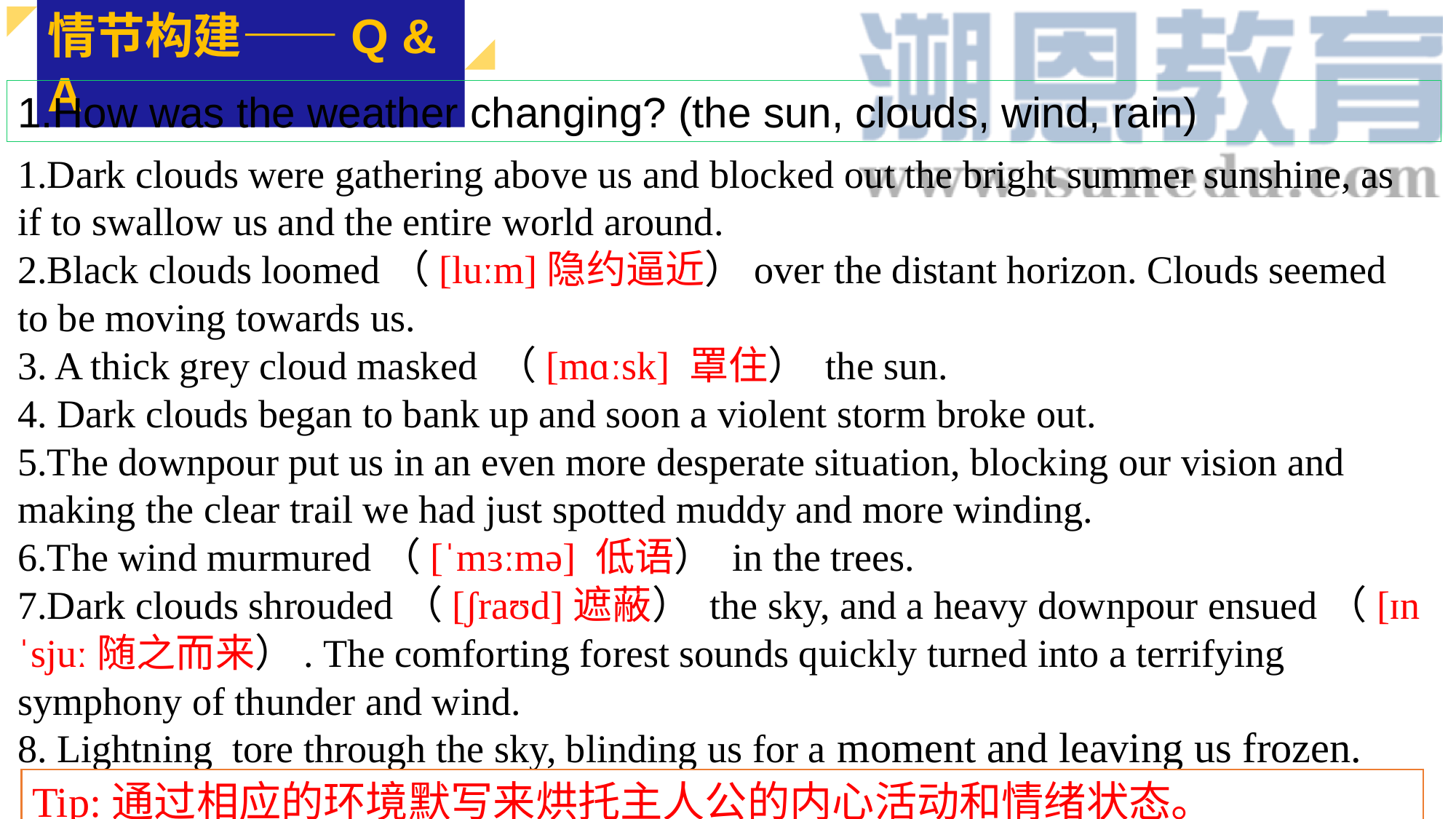

情节构建——Q & A

1.How was the weather changing? (the sun, clouds, wind, rain)
1.Dark clouds were gathering above us and blocked out the bright summer sunshine, as if to swallow us and the entire world around.
2.Black clouds loomed（[luːm]隐约逼近）over the distant horizon. Clouds seemed to be moving towards us.
3. A thick grey cloud masked （[mɑːsk] 罩住） the sun.
4. Dark clouds began to bank up and soon a violent storm broke out.
5.The downpour put us in an even more desperate situation, blocking our vision and making the clear trail we had just spotted muddy and more winding.
6.The wind murmured（[ˈmɜːmə] 低语） in the trees.
7.Dark clouds shrouded（[ʃraʊd]遮蔽） the sky, and a heavy downpour ensued（[ɪnˈsjuː随之而来）. The comforting forest sounds quickly turned into a terrifying symphony of thunder and wind.
8. Lightning  tore through the sky, blinding us for a moment and leaving us frozen.
Tip:通过相应的环境默写来烘托主人公的内心活动和情绪状态。